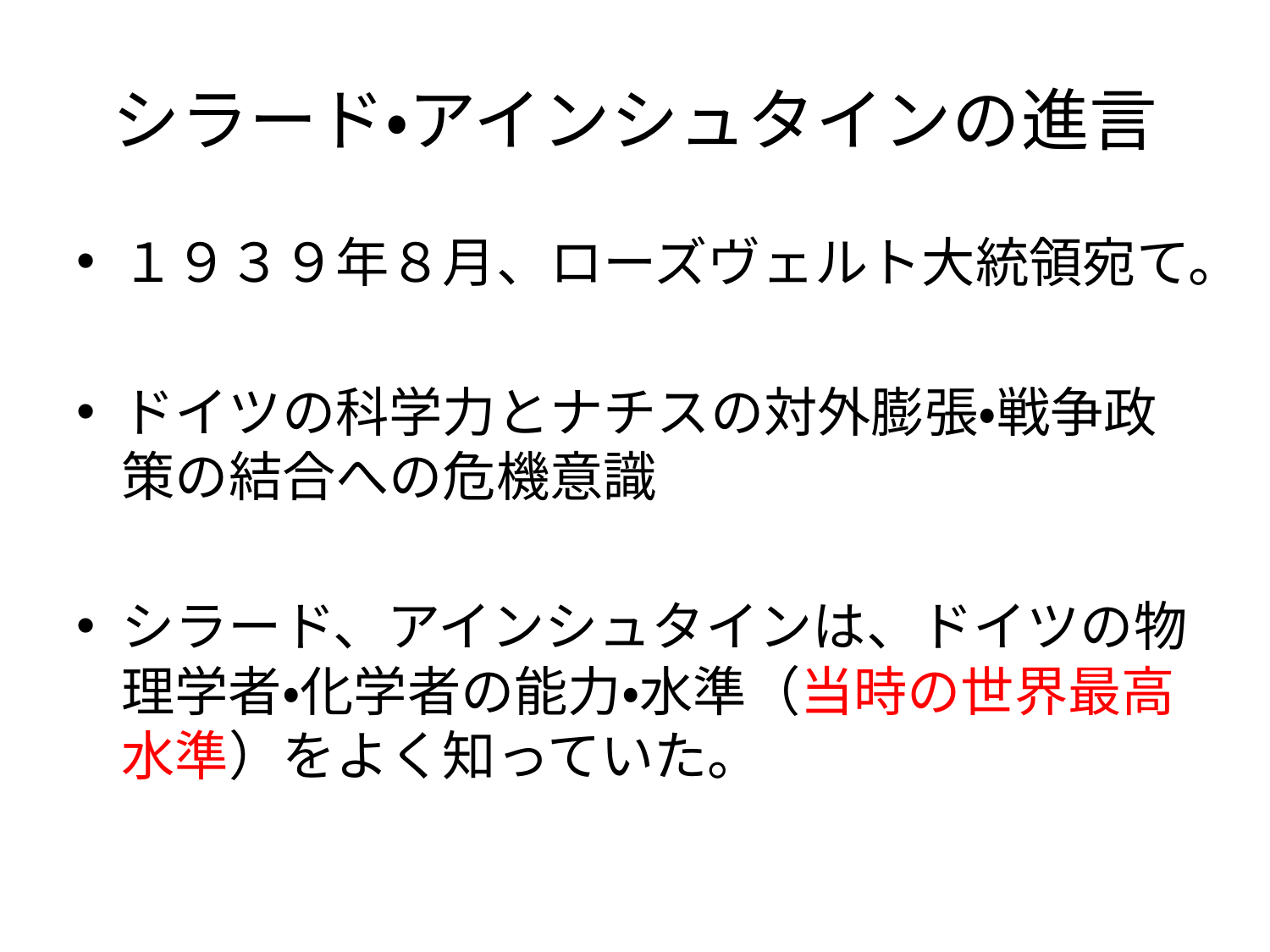

# シラード・アインシュタインの進言
１９３９年８月、ローズヴェルト大統領宛て。

ドイツの科学力とナチスの対外膨張・戦争政策の結合への危機意識

シラード、アインシュタインは、ドイツの物理学者・化学者の能力・水準（当時の世界最高水準）をよく知っていた。